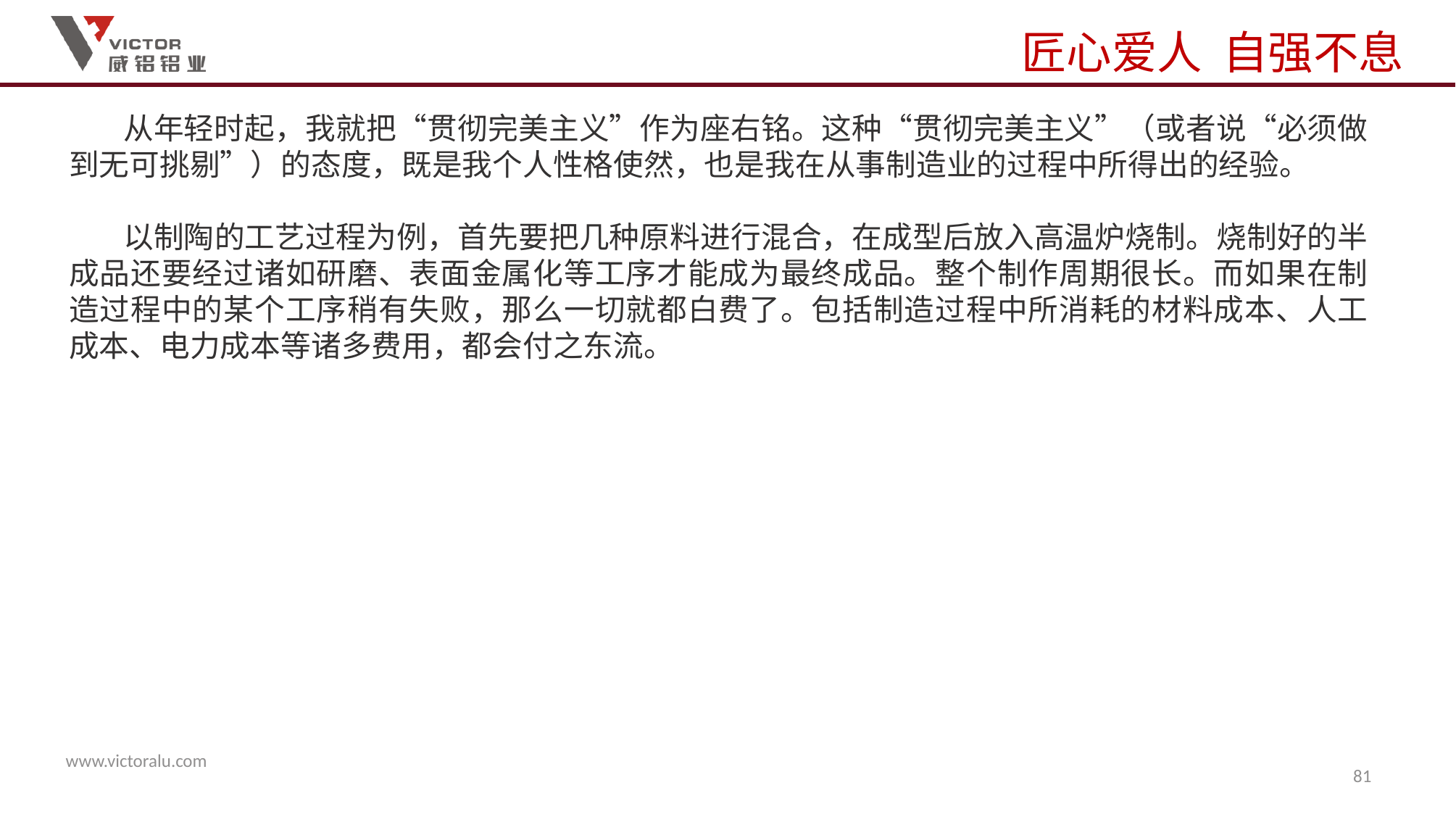

从年轻时起，我就把“贯彻完美主义”作为座右铭。这种“贯彻完美主义”（或者说“必须做到无可挑剔”）的态度，既是我个人性格使然，也是我在从事制造业的过程中所得出的经验。

以制陶的工艺过程为例，首先要把几种原料进行混合，在成型后放入高温炉烧制。烧制好的半成品还要经过诸如研磨、表面金属化等工序才能成为最终成品。整个制作周期很长。而如果在制造过程中的某个工序稍有失败，那么一切就都白费了。包括制造过程中所消耗的材料成本、人工成本、电力成本等诸多费用，都会付之东流。
81